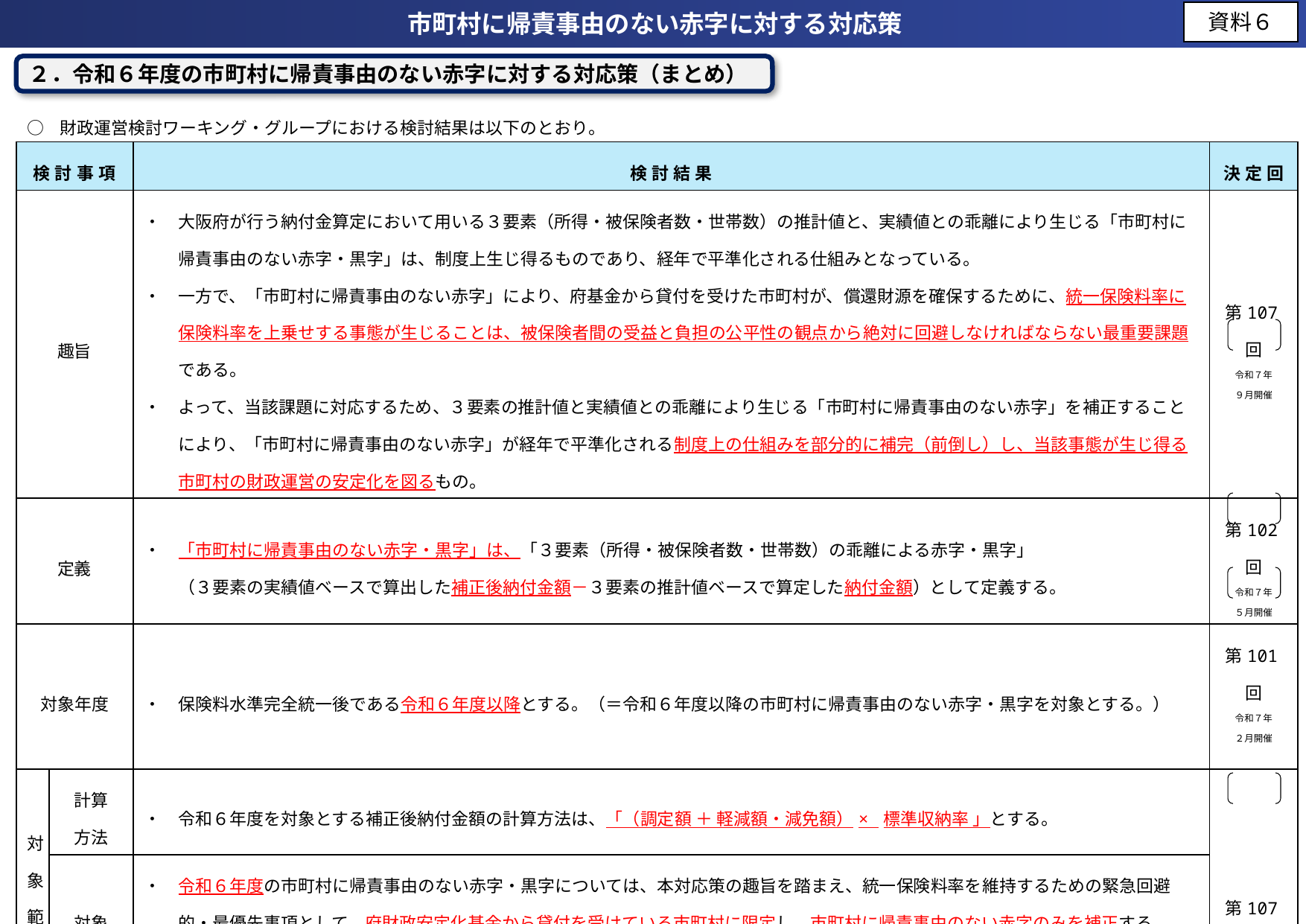

市町村に帰責事由のない赤字に対する対応策
資料６
２．令和６年度の市町村に帰責事由のない赤字に対する対応策（まとめ）
○	財政運営検討ワーキング・グループにおける検討結果は以下のとおり。
| 検討事項 | 検討状況 | 検討結果 | 決定回 |
| --- | --- | --- | --- |
| 趣旨 |  | ・　大阪府が行う納付金算定において用いる３要素（所得・被保険者数・世帯数）の推計値と、実績値との乖離により生じる「市町村に 　　帰責事由のない赤字・黒字」は、制度上生じ得るものであり、経年で平準化される仕組みとなっている。 ・　一方で、「市町村に帰責事由のない赤字」により、府基金から貸付を受けた市町村が、償還財源を確保するために、統一保険料率に 　　保険料率を上乗せする事態が生じることは、被保険者間の受益と負担の公平性の観点から絶対に回避しなければならない最重要課題 　　である。 ・　よって、当該課題に対応するため、３要素の推計値と実績値との乖離により生じる「市町村に帰責事由のない赤字」を補正すること 　　により、「市町村に帰責事由のない赤字」が経年で平準化される制度上の仕組みを部分的に補完（前倒し）し、当該事態が生じ得る 　　市町村の財政運営の安定化を図るもの。 | 第107回 令和７年 ９月開催 |
| 定義 |  | ・　「市町村に帰責事由のない赤字・黒字」は、「３要素（所得・被保険者数・世帯数）の乖離による赤字・黒字」 　　（３要素の実績値ベースで算出した補正後納付金額－３要素の推計値ベースで算定した納付金額）として定義する。 | 第102回 令和７年 ５月開催 |
| 対象年度 | 検討 結果 | ・　保険料水準完全統一後である令和６年度以降とする。（＝令和６年度以降の市町村に帰責事由のない赤字・黒字を対象とする。） | 第101回 令和７年 ２月開催 |
| 対象範囲 | 計算 方法 | ・　令和６年度を対象とする補正後納付金額の計算方法は、「（調定額 ＋ 軽減額・減免額）× 標準収納率 」とする。 | 第107回 令和７年 ９月開催 |
|  | 対象 範囲 | ・　令和６年度の市町村に帰責事由のない赤字・黒字については、本対応策の趣旨を踏まえ、統一保険料率を維持するための緊急回避 　　的・最優先事項として、府財政安定化基金から貸付を受けている市町村に限定し、市町村に帰責事由のない赤字のみを補正する。 ・　その上で、市町村に帰責事由のない赤字への対応策として、対象範囲を全市町村とすることの是非等については、継続課題として、 　　今後、引き続き検討を進めていくこととする。 | 第107回 |
| 実施年度 |  | ・　対象年度の翌々年度から実施（例：令和６年度の市町村に帰責事由のない赤字への対応は令和８年度に実施）する。 |  |
| 実施方法 |  | ・　府２号繰入金を財源にした国民健康保険保険給付費等交付金（特別交付金）の交付により対応する。 |  |